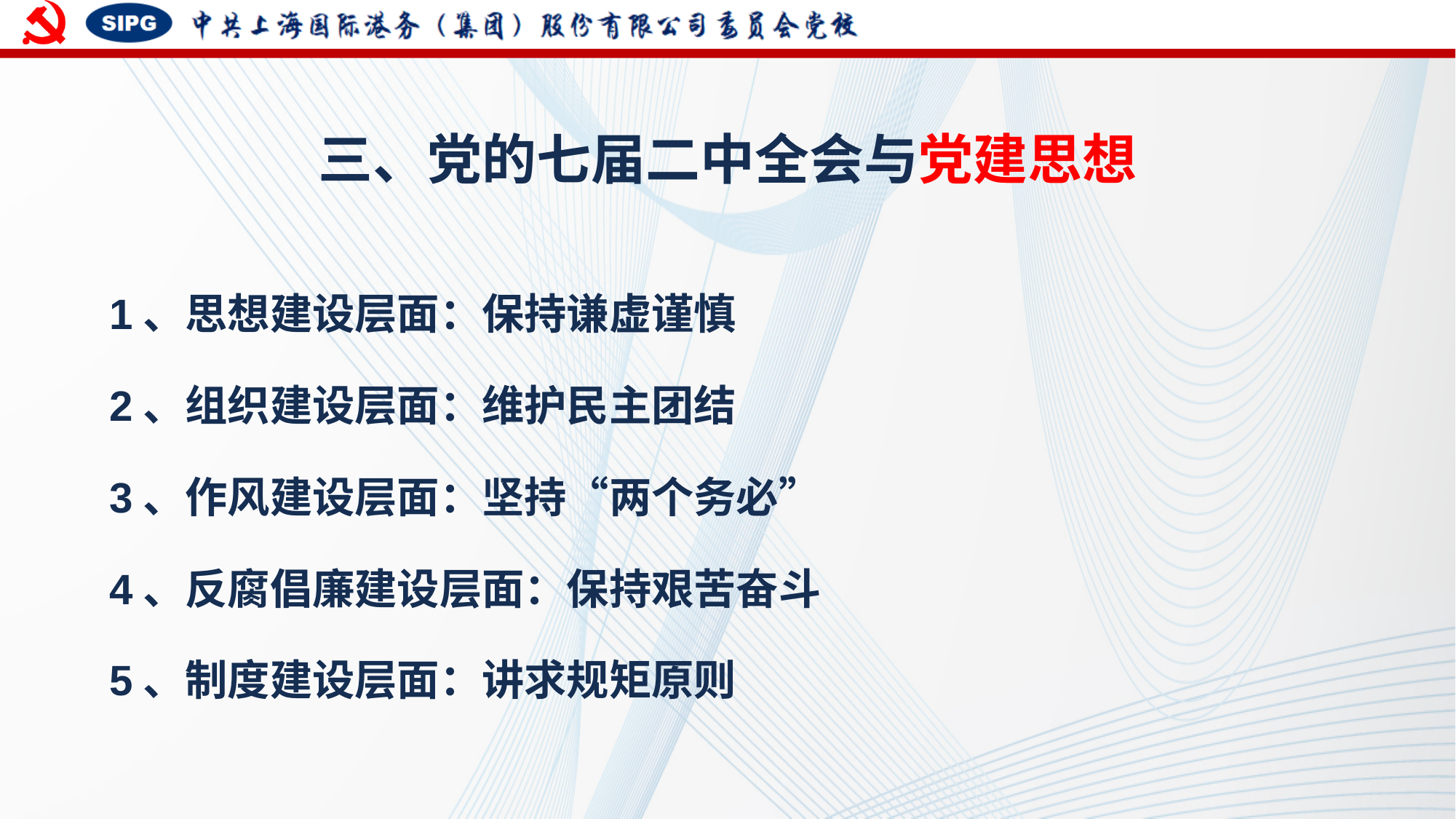

三、党的七届二中全会与党建思想
1、思想建设层面：保持谦虚谨慎
2、组织建设层面：维护民主团结
3、作风建设层面：坚持“两个务必”
4、反腐倡廉建设层面：保持艰苦奋斗
5、制度建设层面：讲求规矩原则